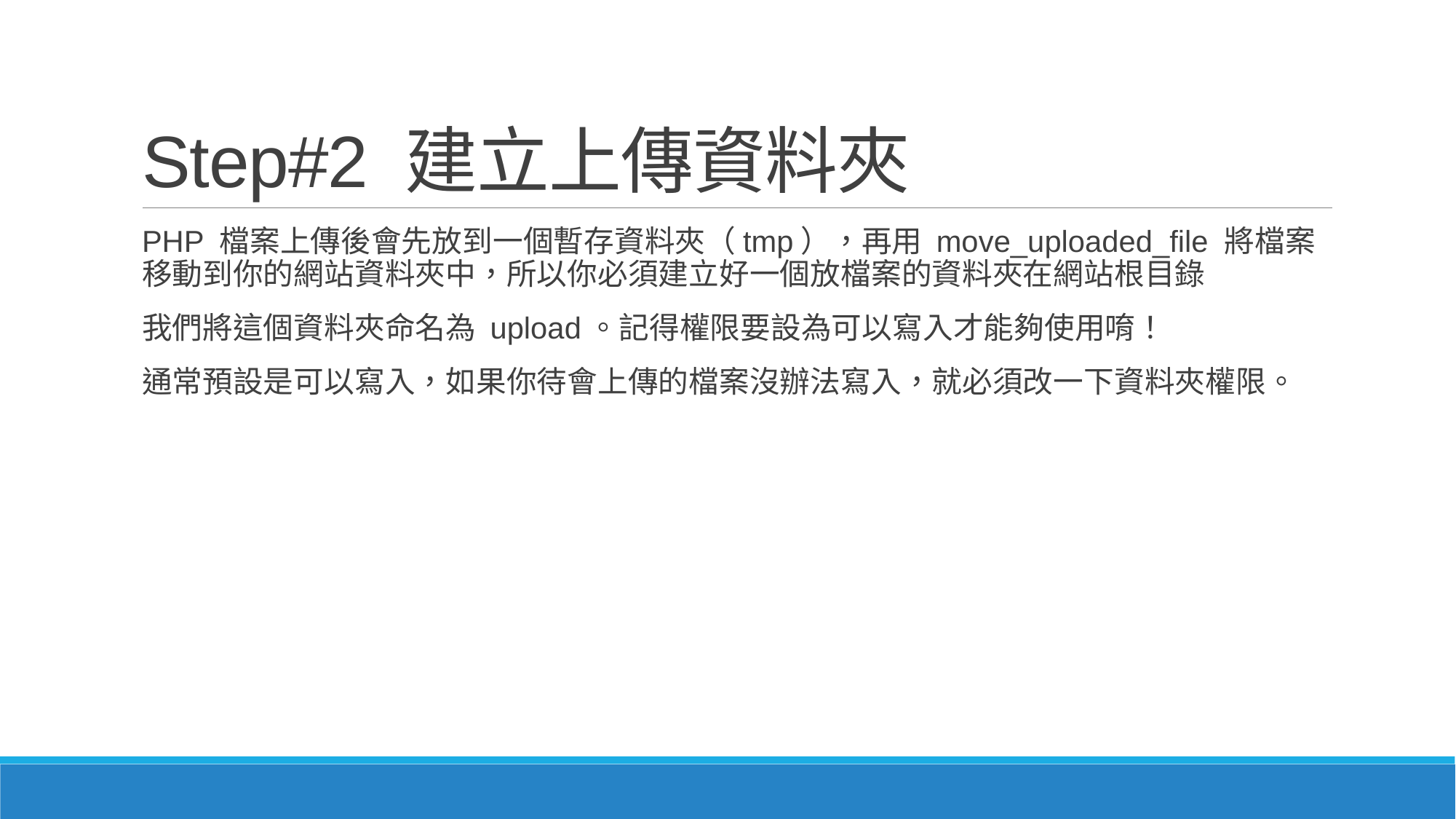

# Step#2 建立上傳資料夾
PHP 檔案上傳後會先放到一個暫存資料夾（tmp），再用 move_uploaded_file 將檔案移動到你的網站資料夾中，所以你必須建立好一個放檔案的資料夾在網站根目錄
我們將這個資料夾命名為 upload。記得權限要設為可以寫入才能夠使用唷！
通常預設是可以寫入，如果你待會上傳的檔案沒辦法寫入，就必須改一下資料夾權限。